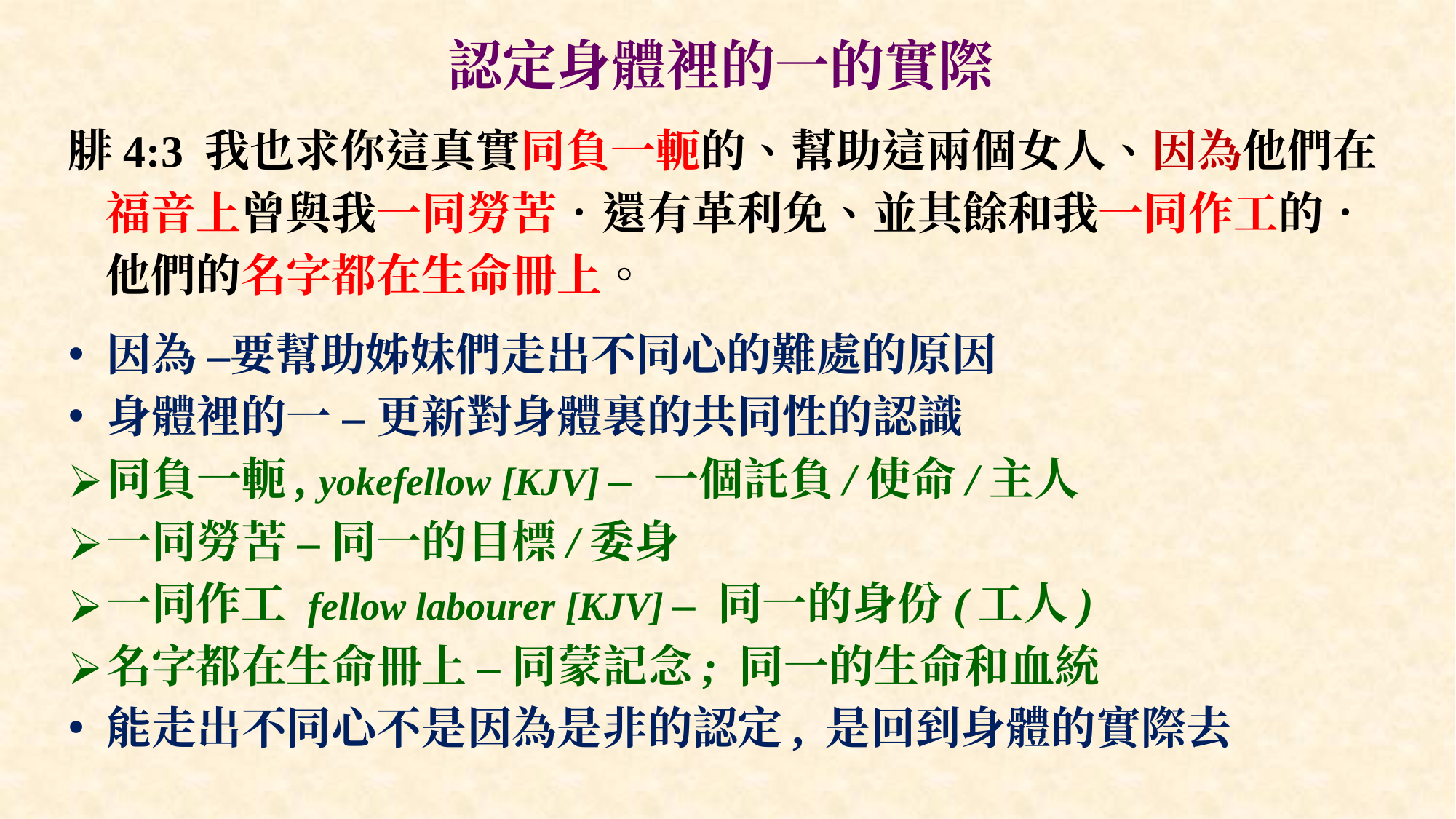

# 認定身體裡的一的實際
腓4:3 我也求你這真實同負一軛的、幫助這兩個女人、因為他們在福音上曾與我一同勞苦．還有革利免、並其餘和我一同作工的．他們的名字都在生命冊上。
因為 –要幫助姊妹們走出不同心的難處的原因
身體裡的一 – 更新對身體裏的共同性的認識
同負一軛, yokefellow [KJV] – 一個託負/使命/主人
一同勞苦 – 同一的目標/委身
一同作工 fellow labourer [KJV] – 同一的身份(工人)
名字都在生命冊上 – 同蒙記念; 同一的生命和血統
能走出不同心不是因為是非的認定, 是回到身體的實際去